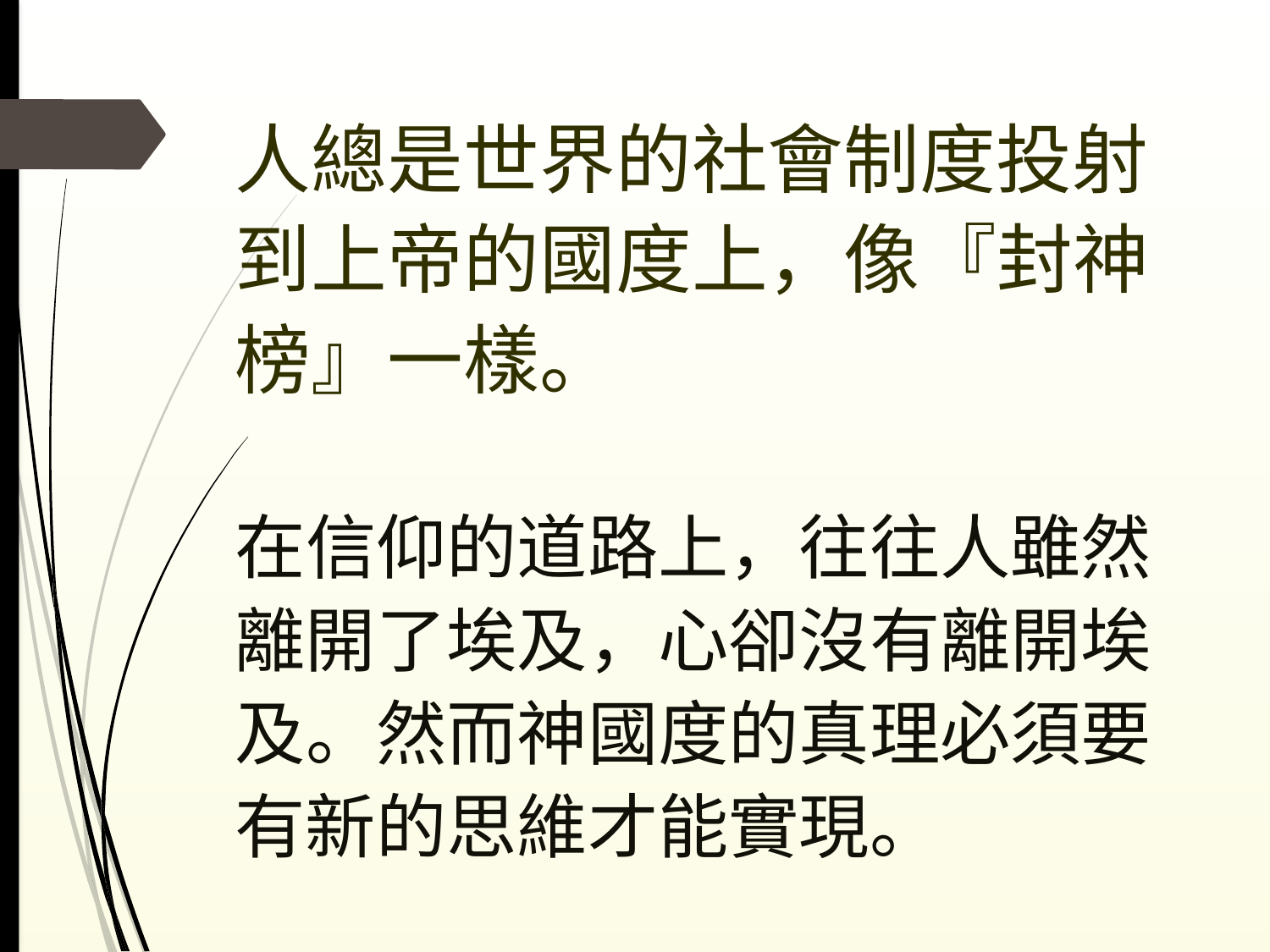

人總是世界的社會制度投射到上帝的國度上，像『封神榜』一樣。
在信仰的道路上，往往人雖然離開了埃及，心卻沒有離開埃及。然而神國度的真理必須要有新的思維才能實現。